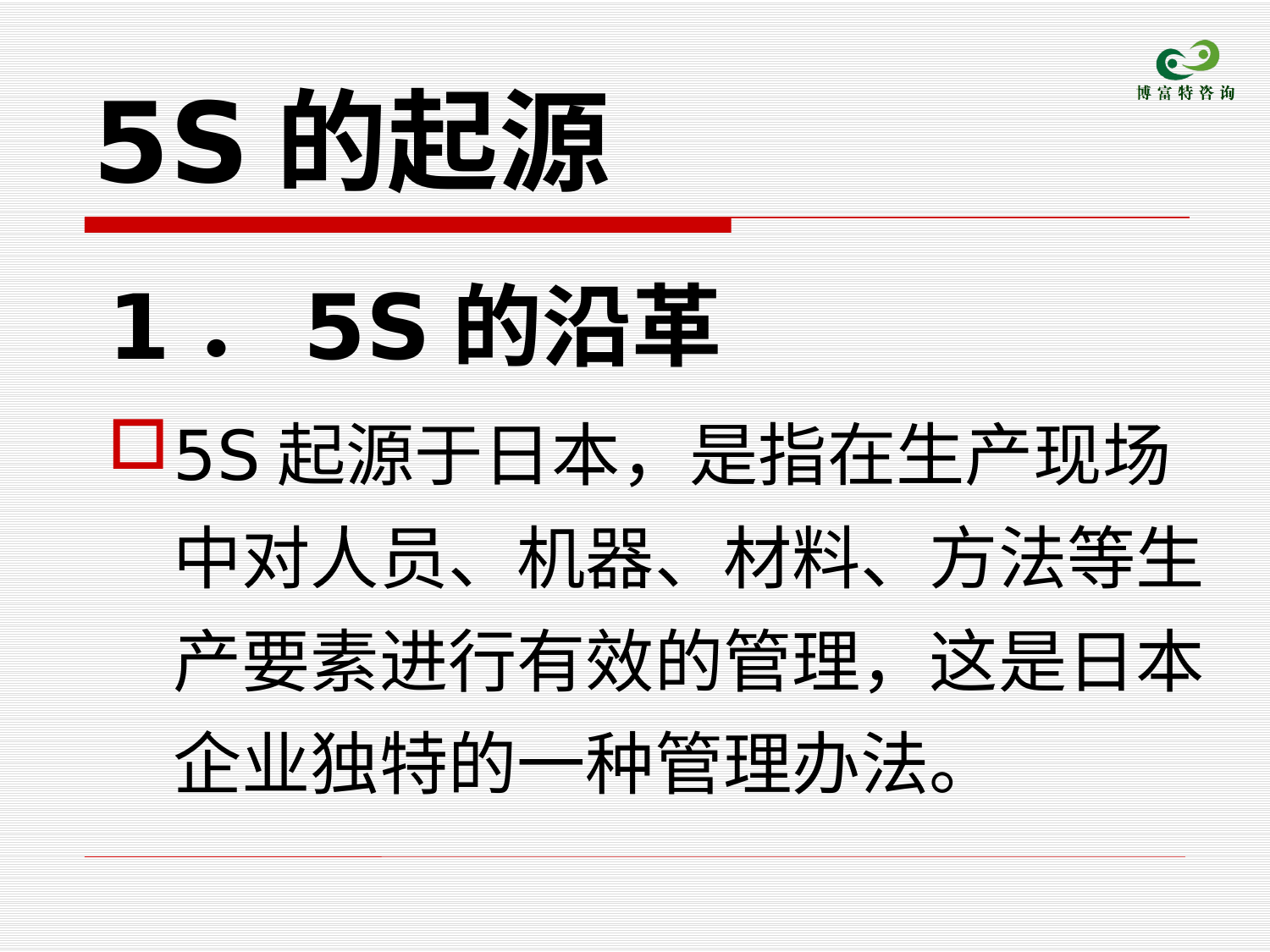

# 5S的起源
1．5S的沿革
5S起源于日本，是指在生产现场中对人员、机器、材料、方法等生产要素进行有效的管理，这是日本企业独特的一种管理办法。
4